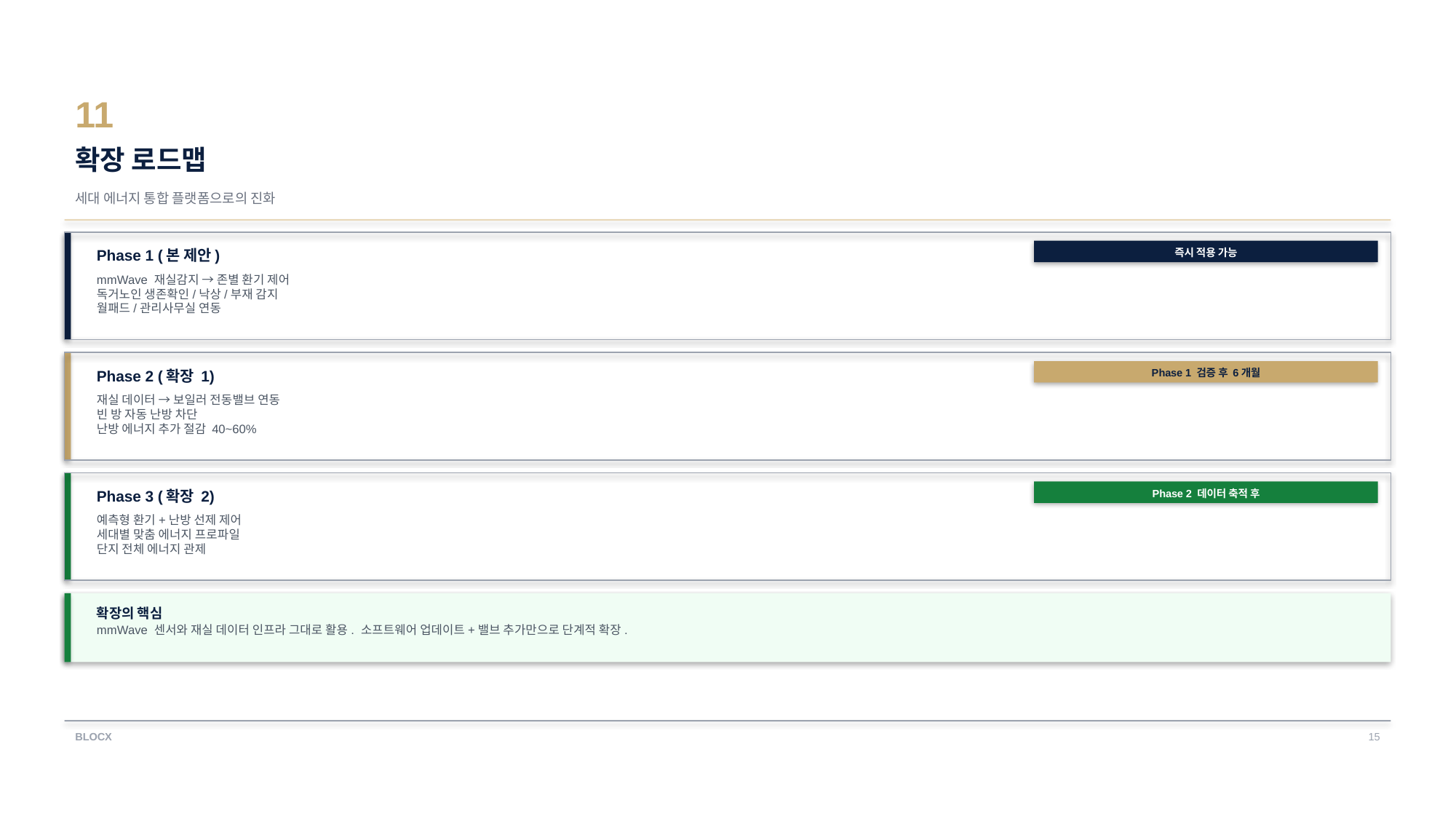

11
확장 로드맵
세대 에너지 통합 플랫폼으로의 진화

Phase 1 (본 제안)

즉시 적용 가능
mmWave 재실감지 → 존별 환기 제어
독거노인 생존확인/낙상/부재 감지
월패드/관리사무실 연동

Phase 2 (확장 1)

Phase 1 검증 후 6개월
재실 데이터 → 보일러 전동밸브 연동
빈 방 자동 난방 차단
난방 에너지 추가 절감 40~60%

Phase 3 (확장 2)

Phase 2 데이터 축적 후
예측형 환기+난방 선제 제어
세대별 맞춤 에너지 프로파일
단지 전체 에너지 관제

확장의 핵심
mmWave 센서와 재실 데이터 인프라 그대로 활용. 소프트웨어 업데이트+밸브 추가만으로 단계적 확장.

BLOCX
15